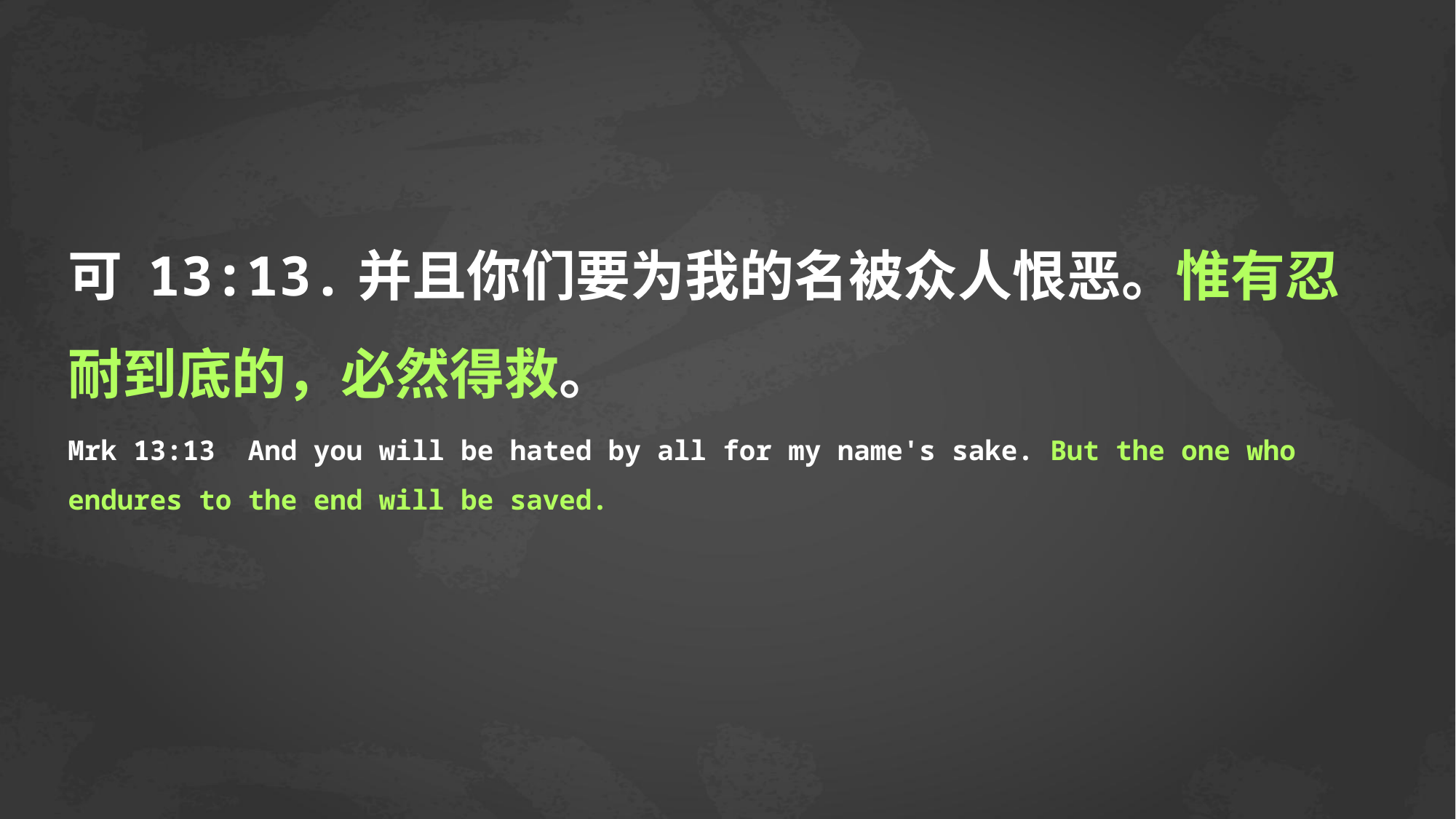

可 13:13.并且你们要为我的名被众人恨恶。惟有忍耐到底的，必然得救。
Mrk 13:13  And you will be hated by all for my name's sake. But the one who endures to the end will be saved.